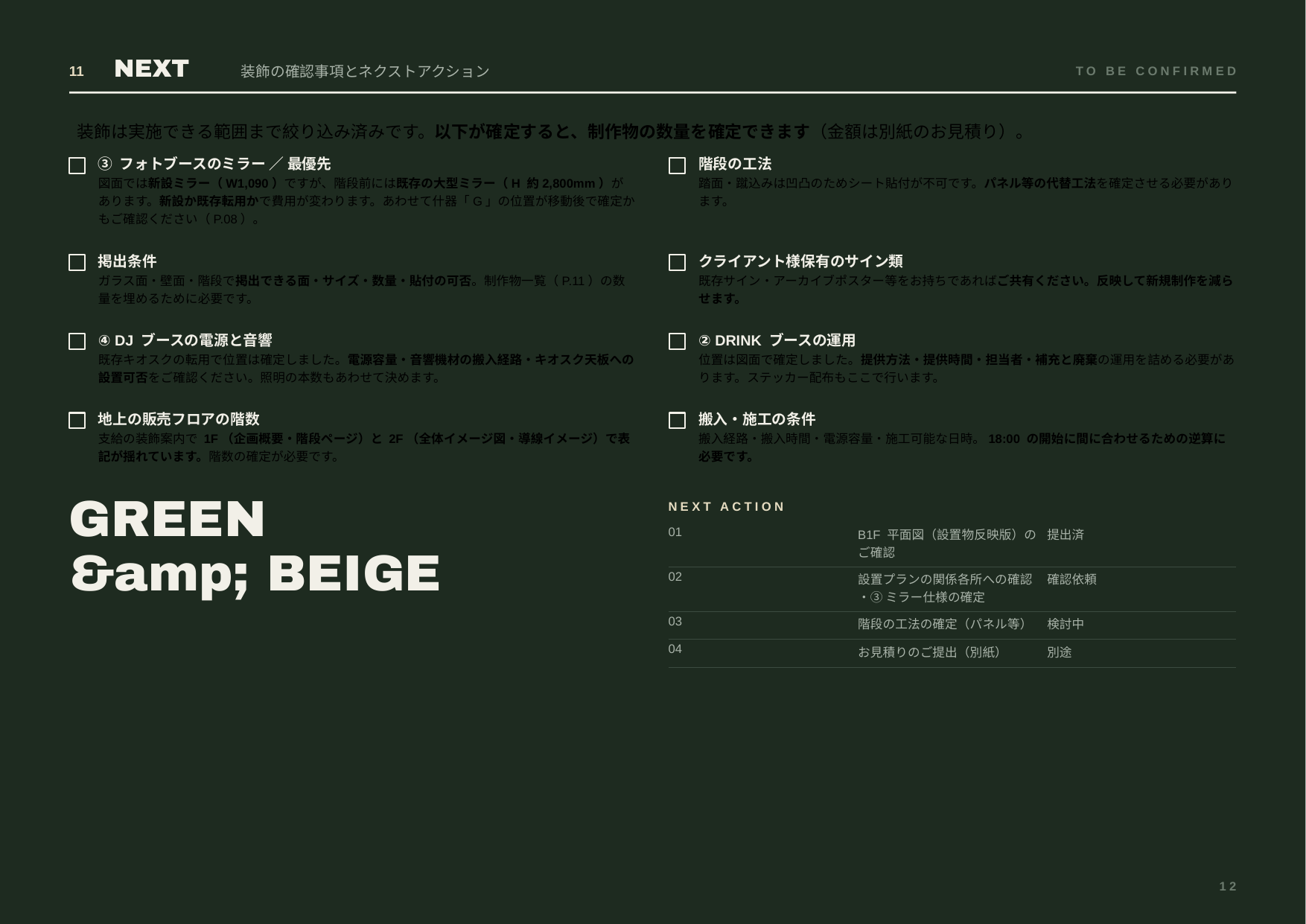

NEXT
11
装飾の確認事項とネクストアクション
TO BE CONFIRMED

 装飾は実施できる範囲まで絞り込み済みです。以下が確定すると、制作物の数量を確定できます（金額は別紙のお見積り）。
③ フォトブースのミラー ／ 最優先
階段の工法

図面では新設ミラー（W1,090）ですが、階段前には既存の大型ミラー（H 約2,800mm）があります。新設か既存転用かで費用が変わります。あわせて什器「G」の位置が移動後で確定かもご確認ください（P.08）。
踏面・蹴込みは凹凸のためシート貼付が不可です。パネル等の代替工法を確定させる必要があります。
掲出条件
クライアント様保有のサイン類

ガラス面・壁面・階段で掲出できる面・サイズ・数量・貼付の可否。制作物一覧（P.11）の数量を埋めるために必要です。
既存サイン・アーカイブポスター等をお持ちであればご共有ください。反映して新規制作を減らせます。
④ DJ ブースの電源と音響
② DRINK ブースの運用

既存キオスクの転用で位置は確定しました。電源容量・音響機材の搬入経路・キオスク天板への設置可否をご確認ください。照明の本数もあわせて決めます。
位置は図面で確定しました。提供方法・提供時間・担当者・補充と廃棄の運用を詰める必要があります。ステッカー配布もここで行います。
地上の販売フロアの階数
搬入・施工の条件

支給の装飾案内で 1F（企画概要・階段ページ）と 2F（全体イメージ図・導線イメージ）で表記が揺れています。階数の確定が必要です。
搬入経路・搬入時間・電源容量・施工可能な日時。18:00 の開始に間に合わせるための逆算に必要です。
GREEN
&amp; BEIGE
NEXT ACTION
| 01 | B1F 平面図（設置物反映版）のご確認 | 提出済 |
| --- | --- | --- |
| 02 | 設置プランの関係各所への確認・③ ミラー仕様の確定 | 確認依頼 |
| 03 | 階段の工法の確定（パネル等） | 検討中 |
| 04 | お見積りのご提出（別紙） | 別途 |
12